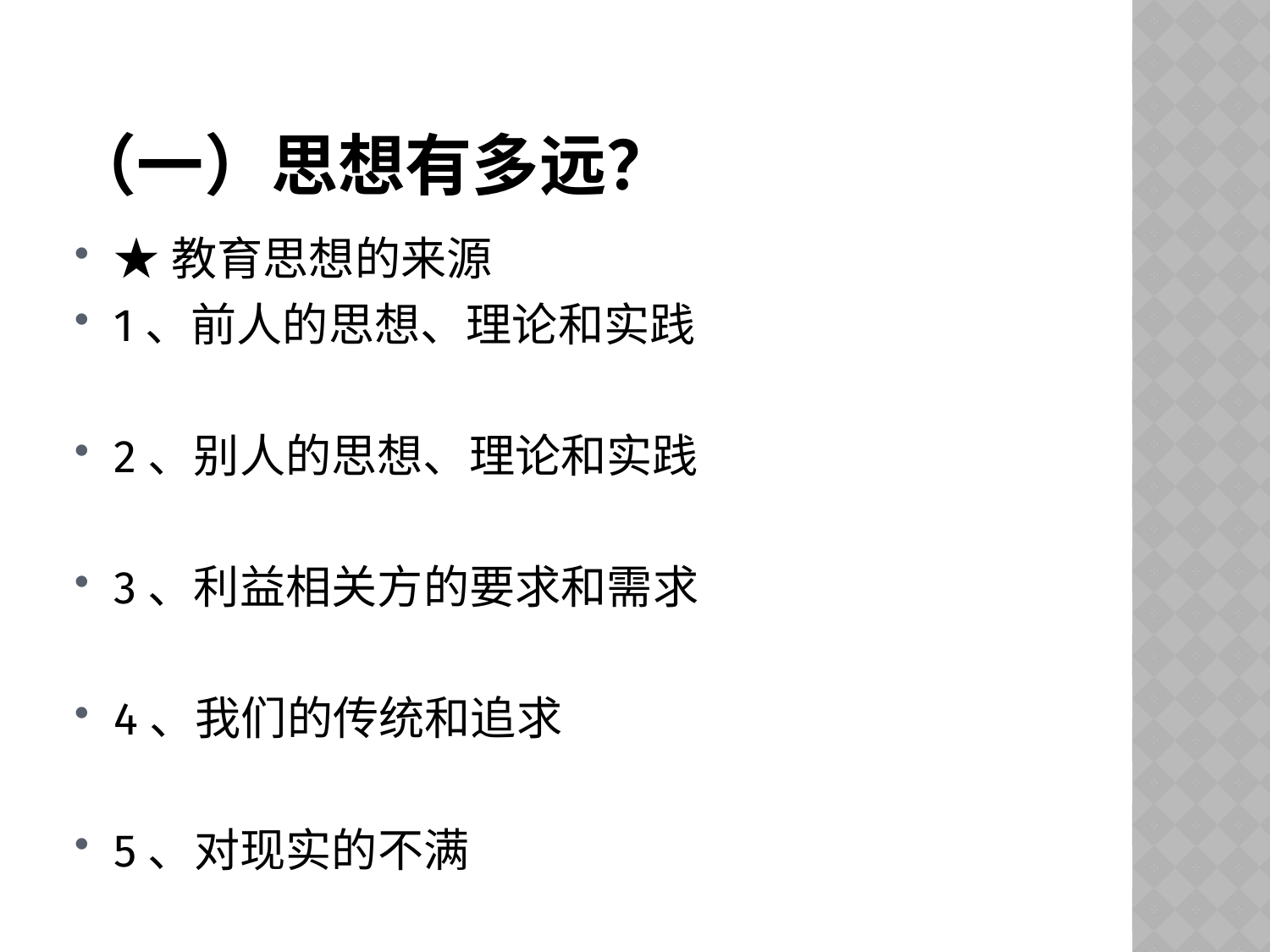

# （一）思想有多远？
★教育思想的来源
1、前人的思想、理论和实践

2、别人的思想、理论和实践

3、利益相关方的要求和需求

4、我们的传统和追求

5、对现实的不满